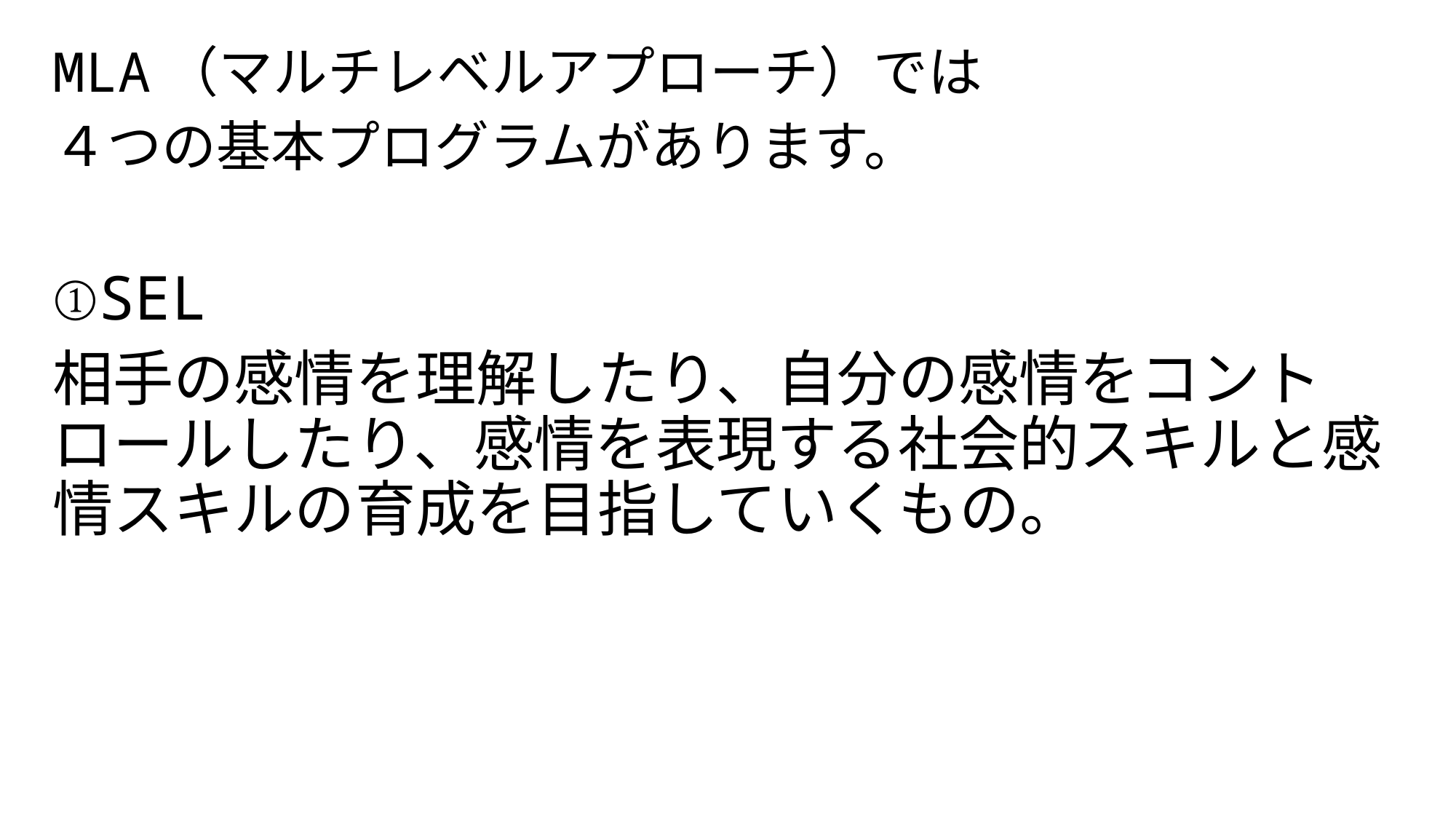

MLA（マルチレベルアプローチ）では
４つの基本プログラムがあります。

①SEL
相手の感情を理解したり、自分の感情をコントロールしたり、感情を表現する社会的スキルと感情スキルの育成を目指していくもの。